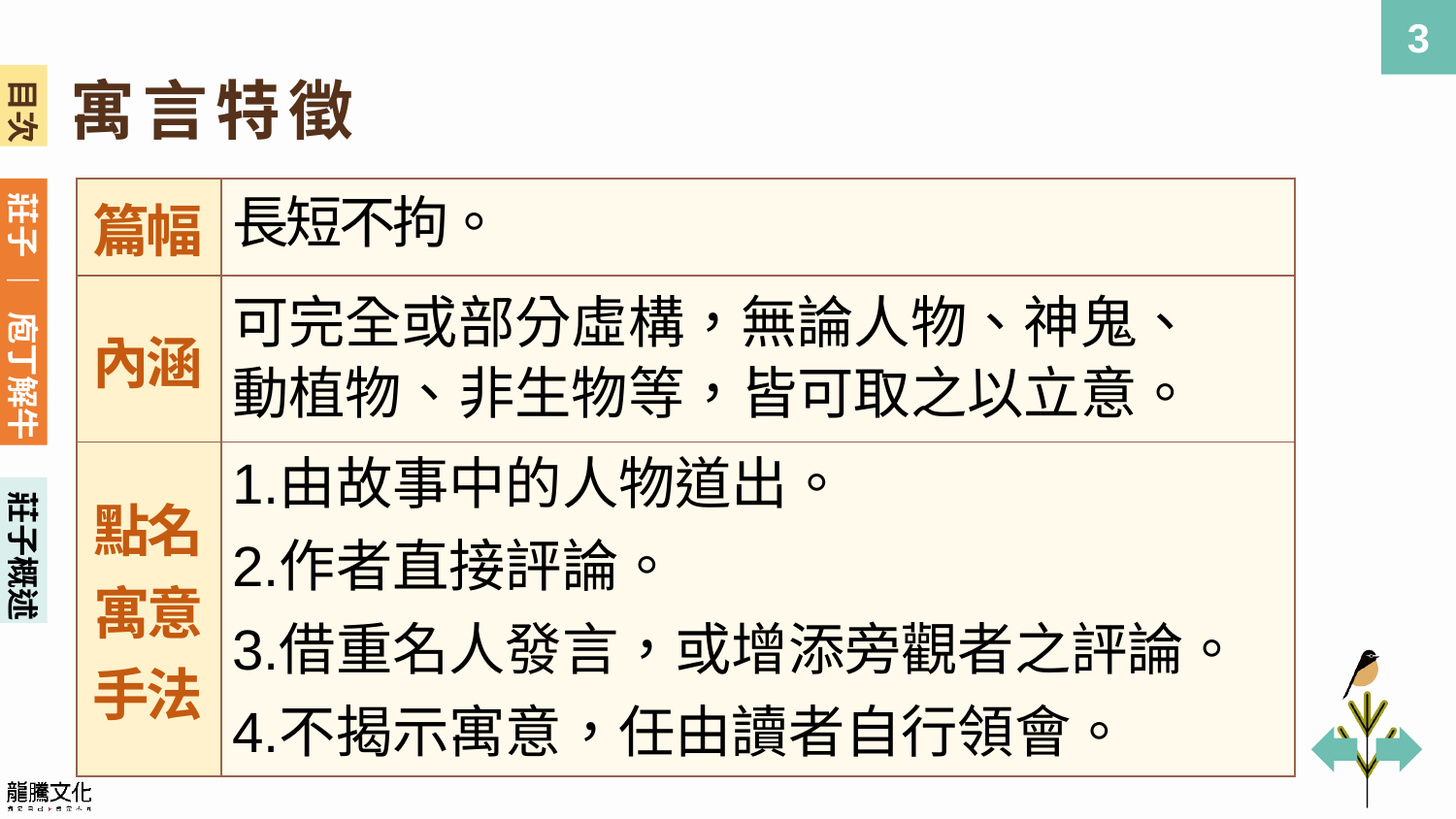

寓言特徵
| 篇幅 | 長短不拘。 |
| --- | --- |
| 內涵 | 可完全或部分虛構，無論人物、神鬼、 動植物、非生物等，皆可取之以立意。 |
| 點名寓意手法 | 由故事中的人物道出。 作者直接評論。 借重名人發言，或增添旁觀者之評論。 不揭示寓意，任由讀者自行領會。 |
莊子概述